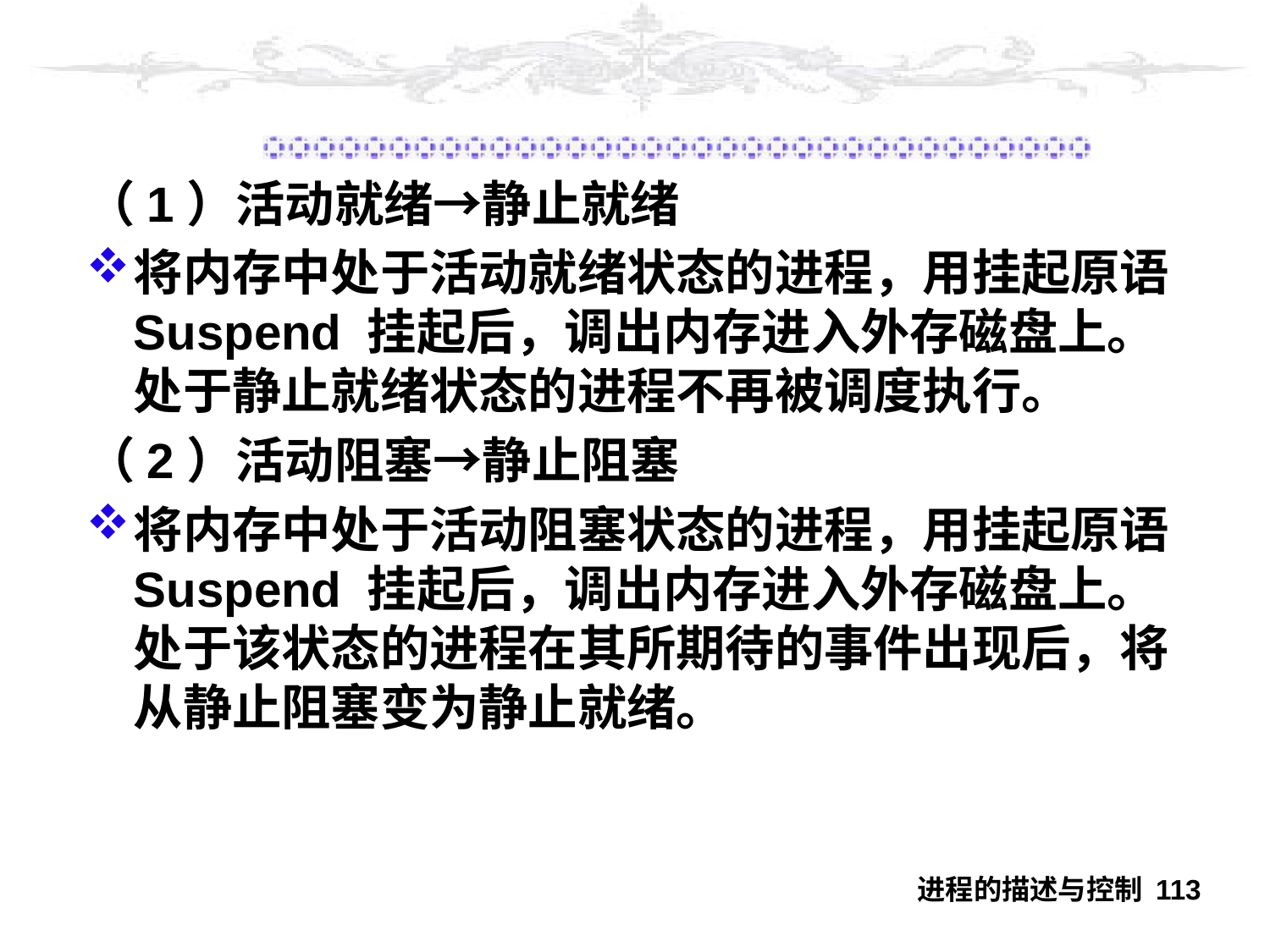

#
（1）活动就绪→静止就绪
将内存中处于活动就绪状态的进程，用挂起原语 Suspend 挂起后，调出内存进入外存磁盘上。处于静止就绪状态的进程不再被调度执行。
（2）活动阻塞→静止阻塞
将内存中处于活动阻塞状态的进程，用挂起原语 Suspend 挂起后，调出内存进入外存磁盘上。处于该状态的进程在其所期待的事件出现后，将从静止阻塞变为静止就绪。